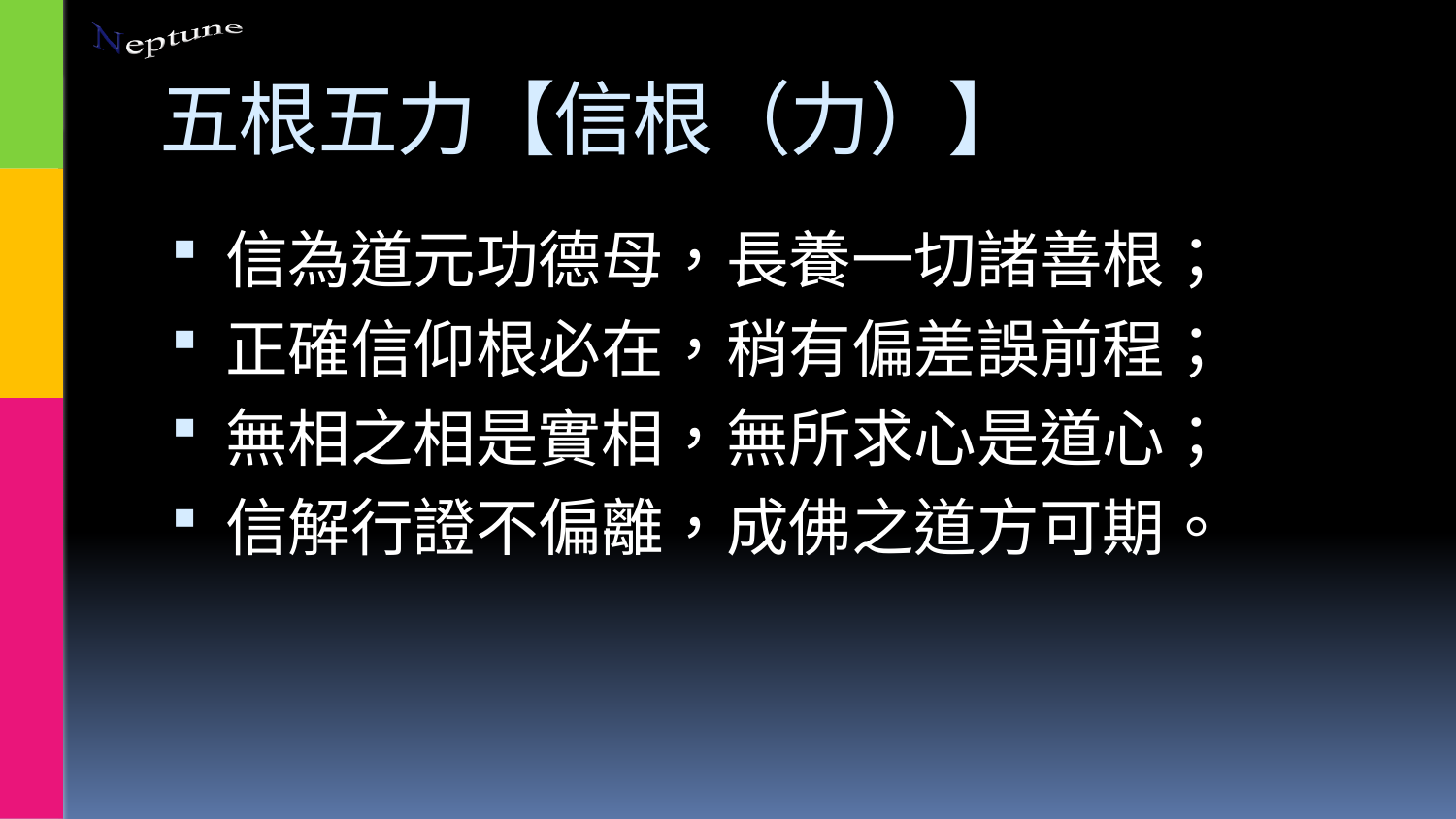

# 五根五力【信根（力）】
信為道元功德母，長養一切諸善根；
正確信仰根必在，稍有偏差誤前程；
無相之相是實相，無所求心是道心；
信解行證不偏離，成佛之道方可期。